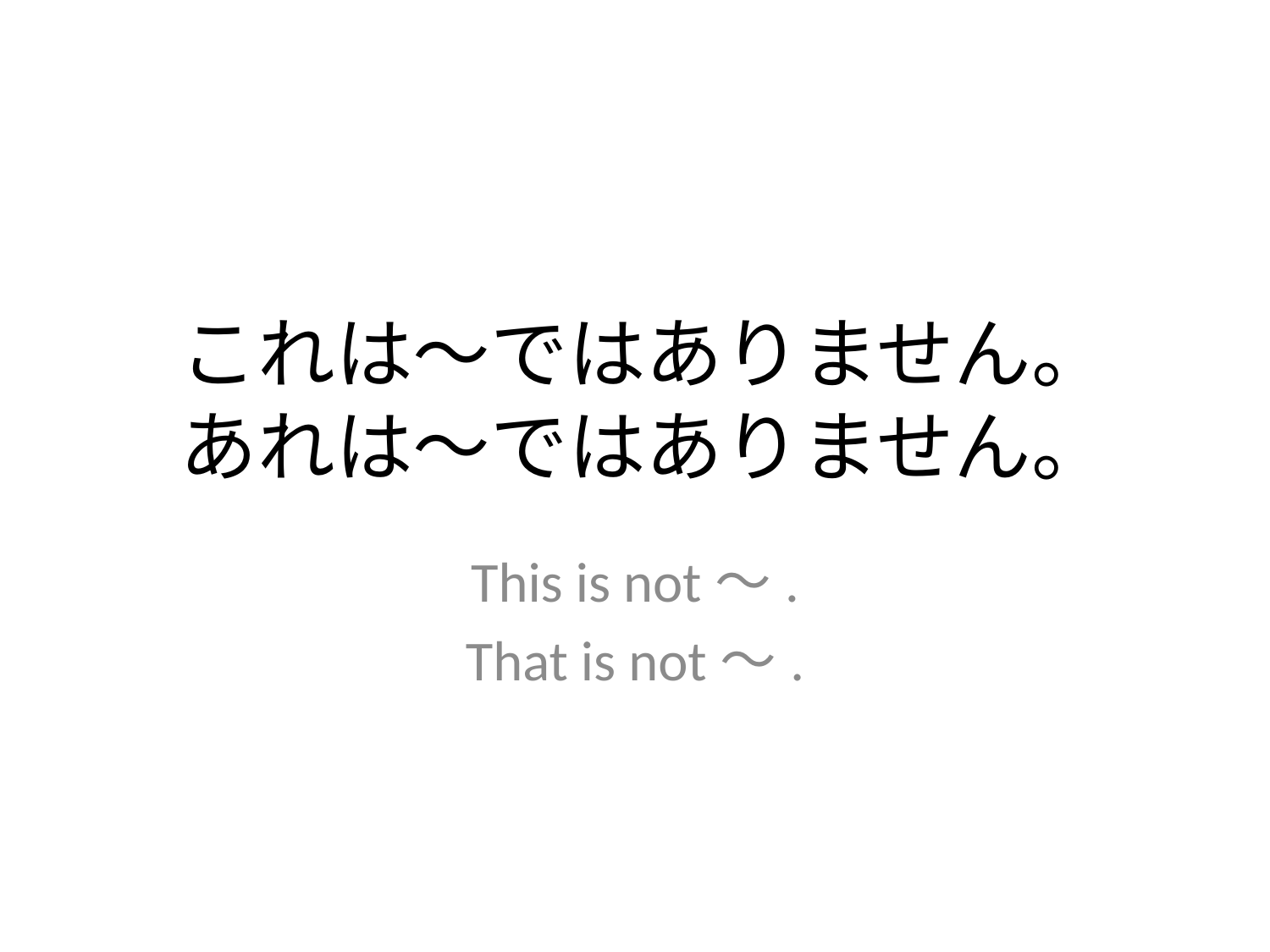

# これは～ではありません。 あれは～ではありません。
This is not～.
That is not～.